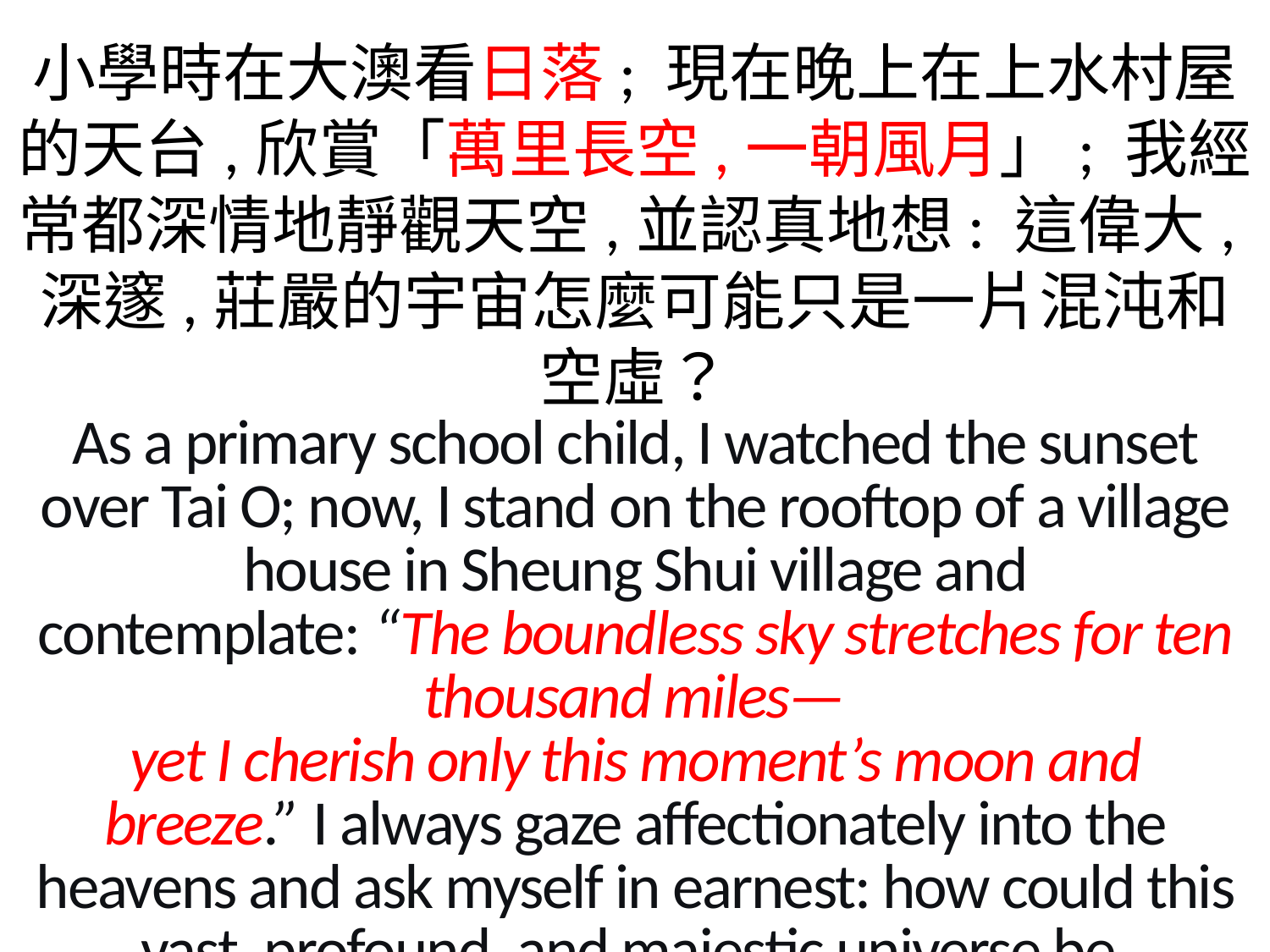

小學時在大澳看日落; 現在晚上在上水村屋的天台,欣賞「萬里長空,一朝風月」; 我經常都深情地靜觀天空,並認真地想: 這偉大,深邃,莊嚴的宇宙怎麼可能只是一片混沌和空虛？
As a primary school child, I watched the sunset over Tai O; now, I stand on the rooftop of a village house in Sheung Shui village and contemplate: “The boundless sky stretches for ten thousand miles—
yet I cherish only this moment’s moon and breeze.” I always gaze affectionately into the heavens and ask myself in earnest: how could this vast, profound, and majestic universe be
nothing but chaos and emptiness?